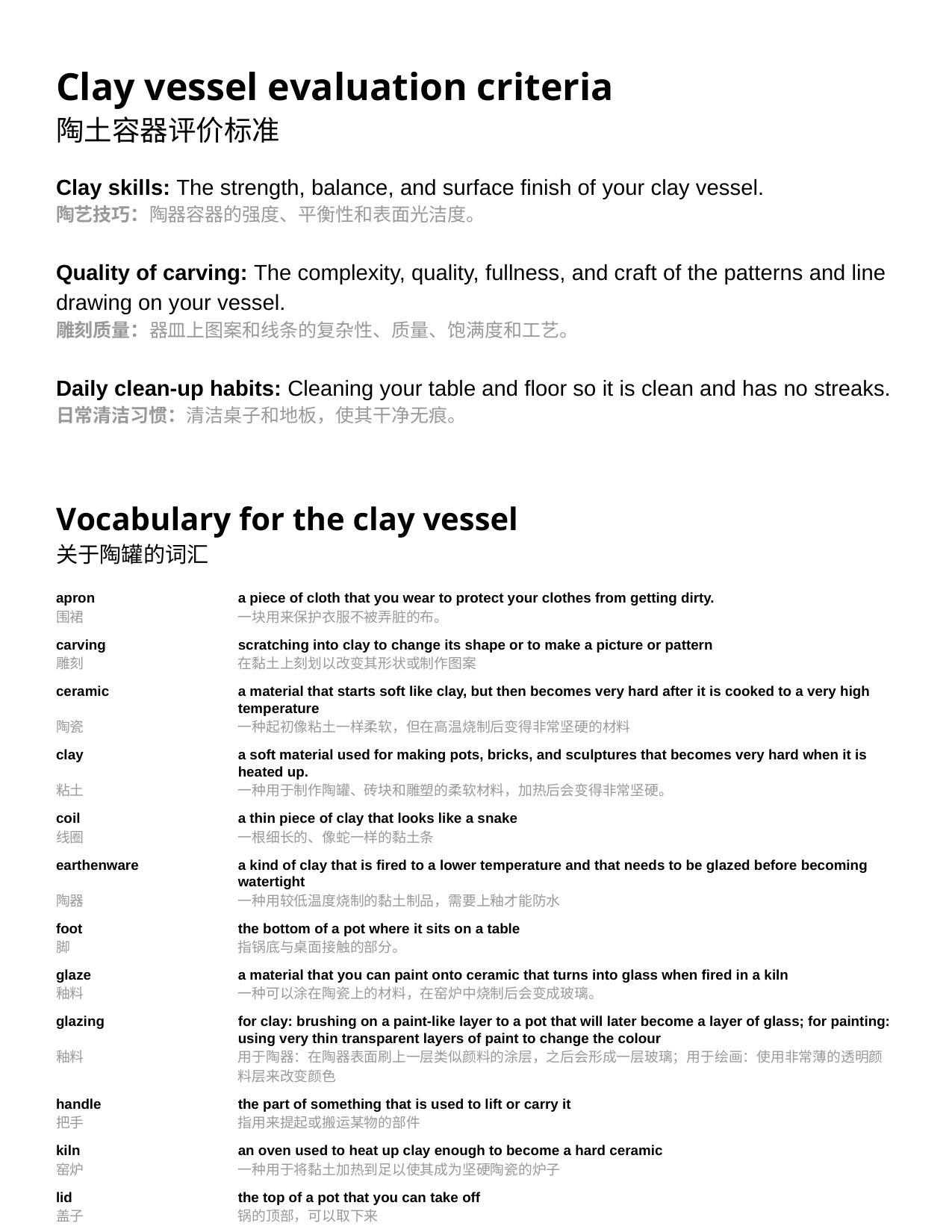

Clay vessel evaluation criteria
陶土容器评价标准

Clay skills: The strength, balance, and surface finish of your clay vessel.
陶艺技巧：陶器容器的强度、平衡性和表面光洁度。

Quality of carving: The complexity, quality, fullness, and craft of the patterns and line drawing on your vessel.
雕刻质量：器皿上图案和线条的复杂性、质量、饱满度和工艺。

Daily clean-up habits: Cleaning your table and floor so it is clean and has no streaks.
日常清洁习惯：清洁桌子和地板，使其干净无痕。

Vocabulary for the clay vessel
关于陶罐的词汇

apron	a piece of cloth that you wear to protect your clothes from getting dirty.
围裙	一块用来保护衣服不被弄脏的布。
carving	scratching into clay to change its shape or to make a picture or pattern
雕刻	在黏土上刻划以改变其形状或制作图案
ceramic	a material that starts soft like clay, but then becomes very hard after it is cooked to a very high temperature
陶瓷	一种起初像粘土一样柔软，但在高温烧制后变得非常坚硬的材料
clay	a soft material used for making pots, bricks, and sculptures that becomes very hard when it is heated up.
粘土	一种用于制作陶罐、砖块和雕塑的柔软材料，加热后会变得非常坚硬。
coil	a thin piece of clay that looks like a snake
线圈	一根细长的、像蛇一样的黏土条
earthenware	a kind of clay that is fired to a lower temperature and that needs to be glazed before becoming watertight
陶器	一种用较低温度烧制的黏土制品，需要上釉才能防水
foot	the bottom of a pot where it sits on a table
脚	指锅底与桌面接触的部分。
glaze	a material that you can paint onto ceramic that turns into glass when fired in a kiln
釉料	一种可以涂在陶瓷上的材料，在窑炉中烧制后会变成玻璃。
glazing	for clay: brushing on a paint-like layer to a pot that will later become a layer of glass; for painting: using very thin transparent layers of paint to change the colour
釉料	用于陶器：在陶器表面刷上一层类似颜料的涂层，之后会形成一层玻璃；用于绘画：使用非常薄的透明颜料层来改变颜色
handle	the part of something that is used to lift or carry it
把手	指用来提起或搬运某物的部件
kiln	an oven used to heat up clay enough to become a hard ceramic
窑炉	一种用于将黏土加热到足以使其成为坚硬陶瓷的炉子
lid	the top of a pot that you can take off
盖子	锅的顶部，可以取下来